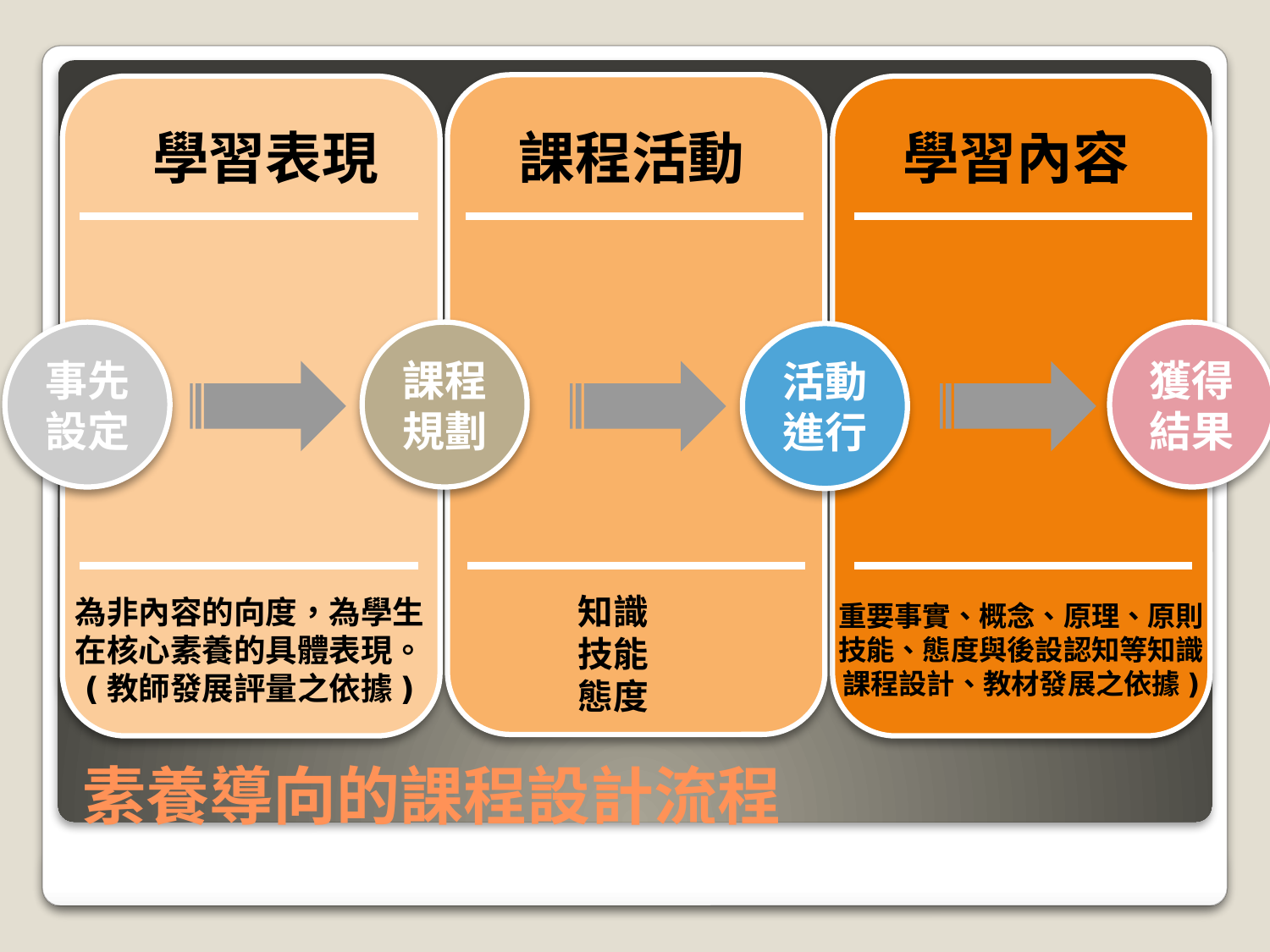

課程活動
知識
技能
態度

學習表現
為非內容的向度，為學生在核心素養的具體表現。
(教師發展評量之依據)

學習內容
重要事實、概念、原理、原則技能、態度與後設認知等知識
課程設計、教材發展之依據)

事先設定
課程規劃
獲得結果
活動進行

# 素養導向的課程設計流程